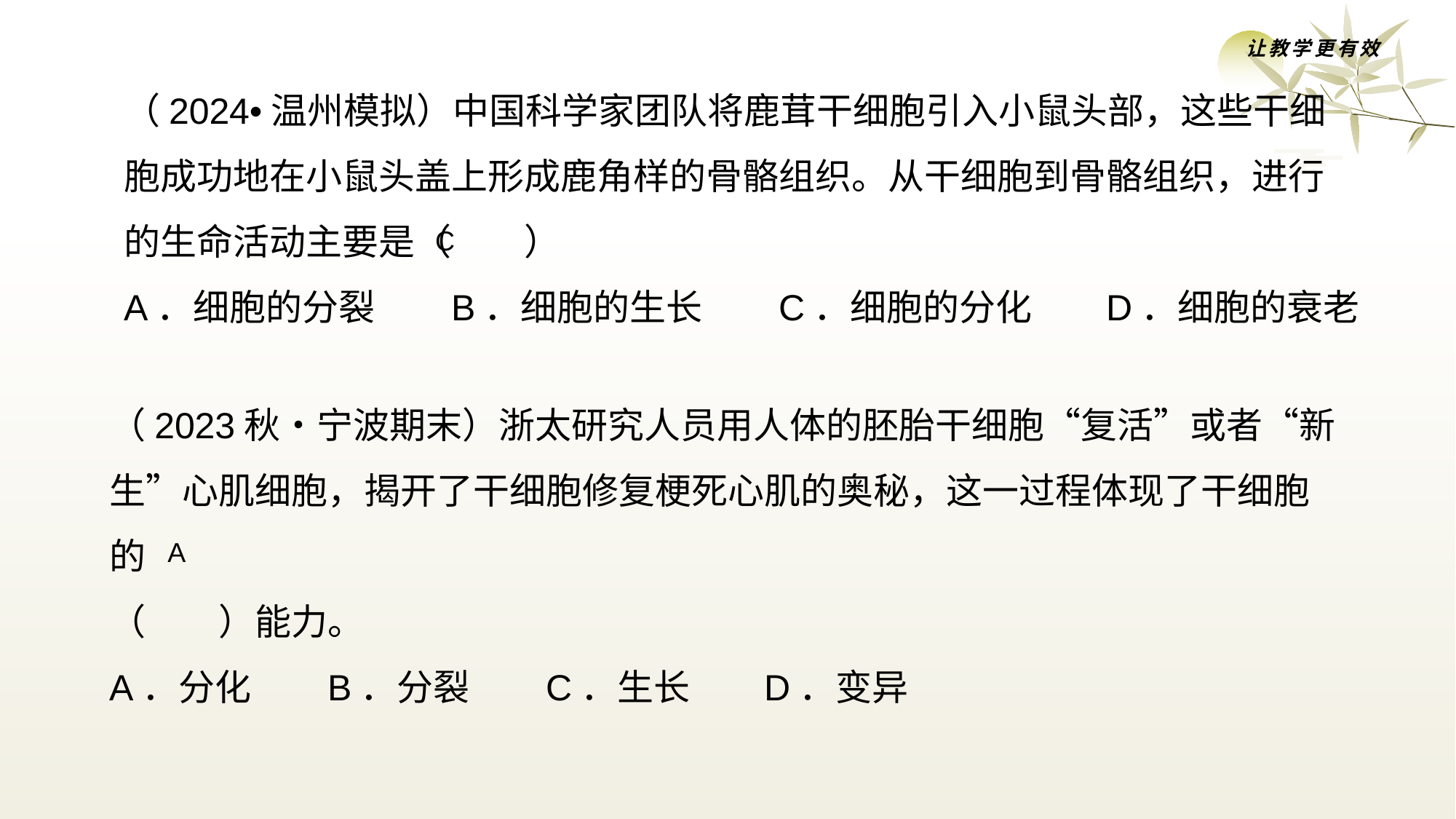

让教学更有效
（2024•温州模拟）中国科学家团队将鹿茸干细胞引入小鼠头部，这些干细胞成功地在小鼠头盖上形成鹿角样的骨骼组织。从干细胞到骨骼组织，进行的生命活动主要是（　　）
A．细胞的分裂	B．细胞的生长	C．细胞的分化	D．细胞的衰老
C
（2023秋•宁波期末）浙太研究人员用人体的胚胎干细胞“复活”或者“新生”心肌细胞，揭开了干细胞修复梗死心肌的奥秘，这一过程体现了干细胞的
（　　）能力。
A．分化	B．分裂	C．生长	D．变异
A